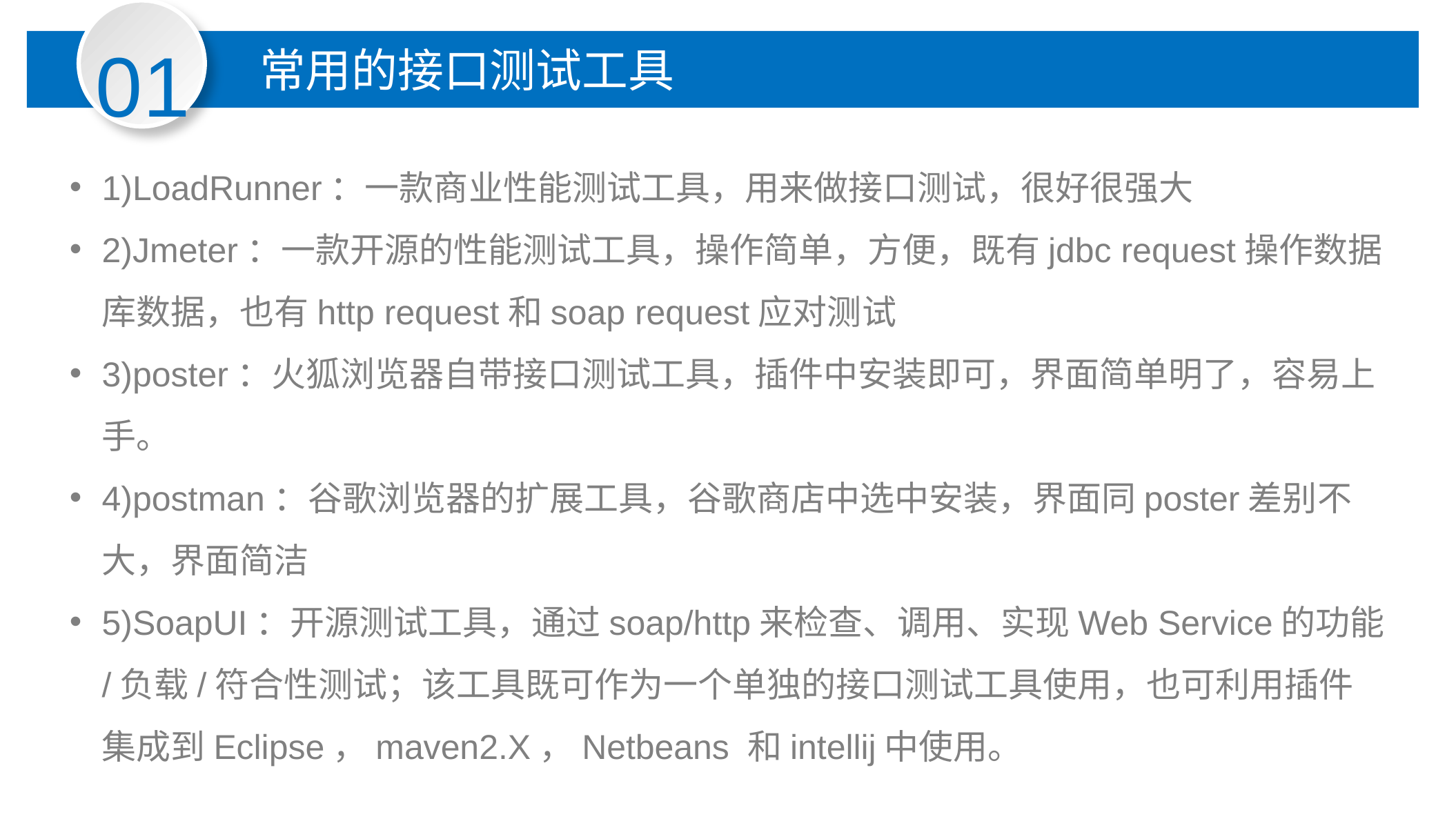

01
常用的接口测试工具

1)LoadRunner：一款商业性能测试工具，用来做接口测试，很好很强大
2)Jmeter：一款开源的性能测试工具，操作简单，方便，既有jdbc request操作数据库数据，也有http request和soap request应对测试
3)poster：火狐浏览器自带接口测试工具，插件中安装即可，界面简单明了，容易上手。
4)postman：谷歌浏览器的扩展工具，谷歌商店中选中安装，界面同poster差别不大，界面简洁
5)SoapUI：开源测试工具，通过soap/http来检查、调用、实现Web Service的功能/负载/符合性测试；该工具既可作为一个单独的接口测试工具使用，也可利用插件集成到Eclipse，maven2.X，Netbeans 和intellij中使用。